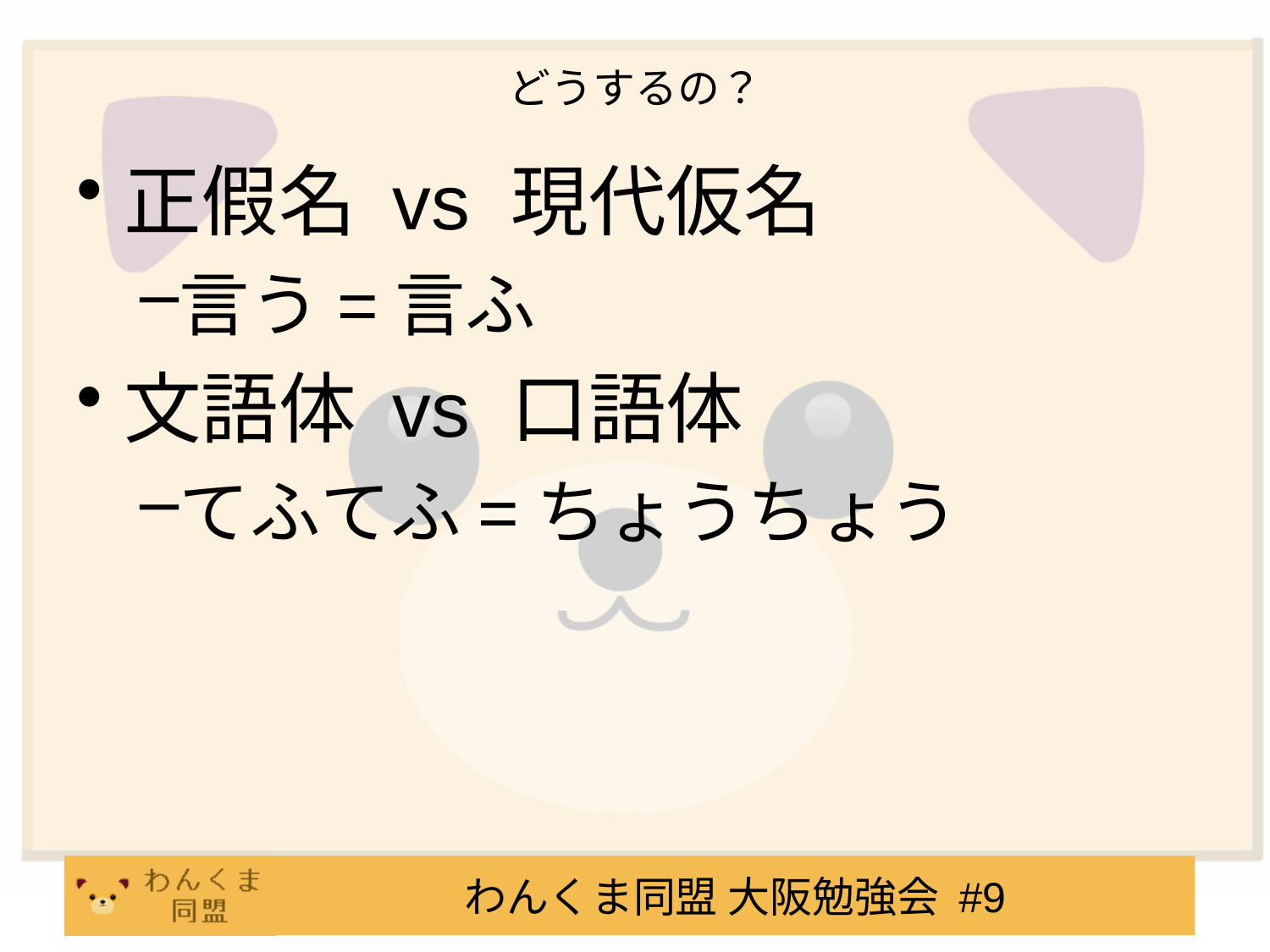

# どうするの？
正假名 vs 現代仮名
言う=言ふ
文語体 vs 口語体
てふてふ=ちょうちょう